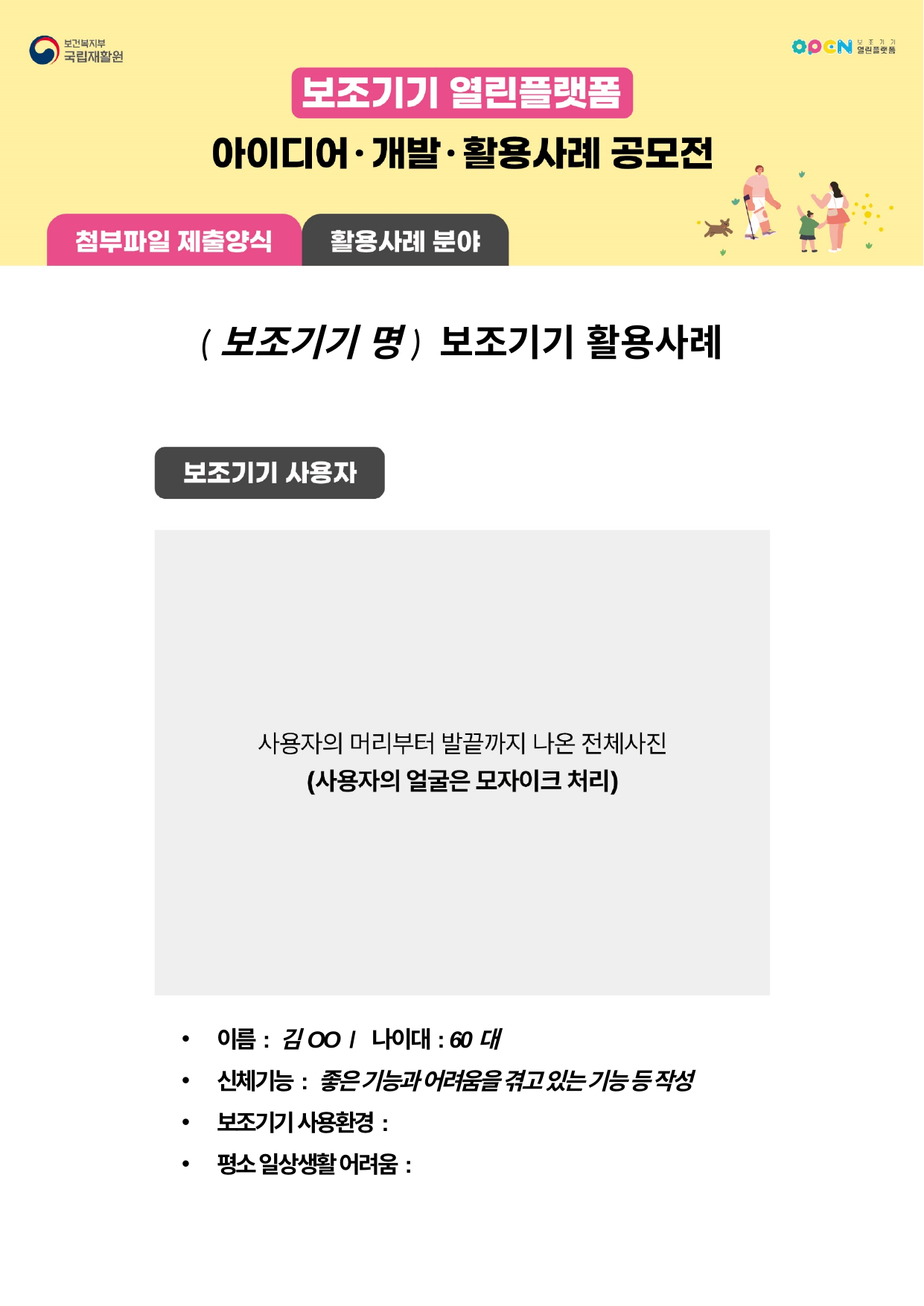

(보조기기 명) 보조기기 활용사례
이름: 김OO  /  나이대: 60대
신체기능: 좋은 기능과 어려움을 겪고 있는 기능 등 작성
보조기기 사용환경:
평소 일상생활 어려움: